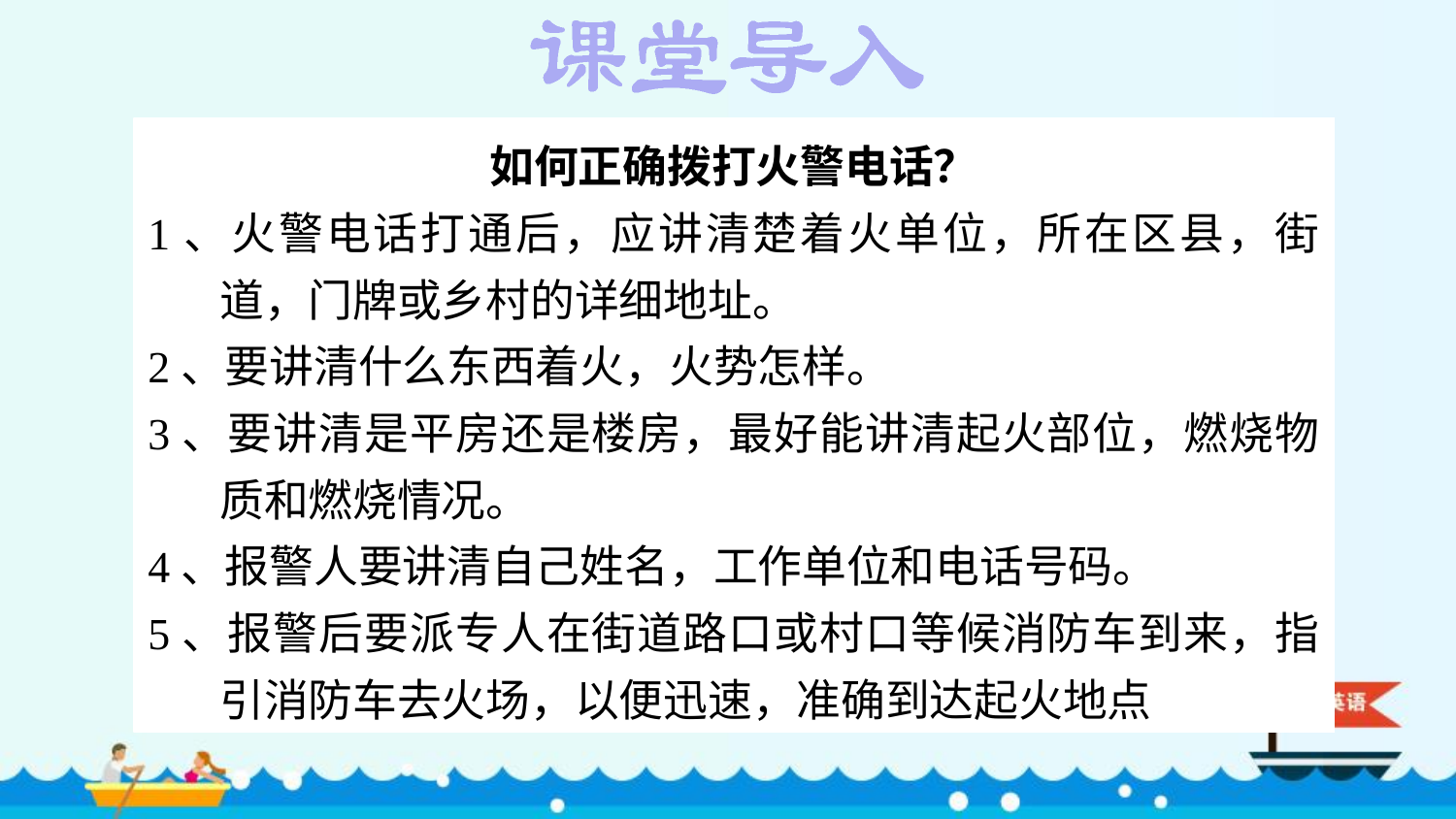

如何正确拨打火警电话？
1、火警电话打通后，应讲清楚着火单位，所在区县，街道，门牌或乡村的详细地址。
2、要讲清什么东西着火，火势怎样。
3、要讲清是平房还是楼房，最好能讲清起火部位，燃烧物质和燃烧情况。
4、报警人要讲清自己姓名，工作单位和电话号码。
5、报警后要派专人在街道路口或村口等候消防车到来，指引消防车去火场，以便迅速，准确到达起火地点